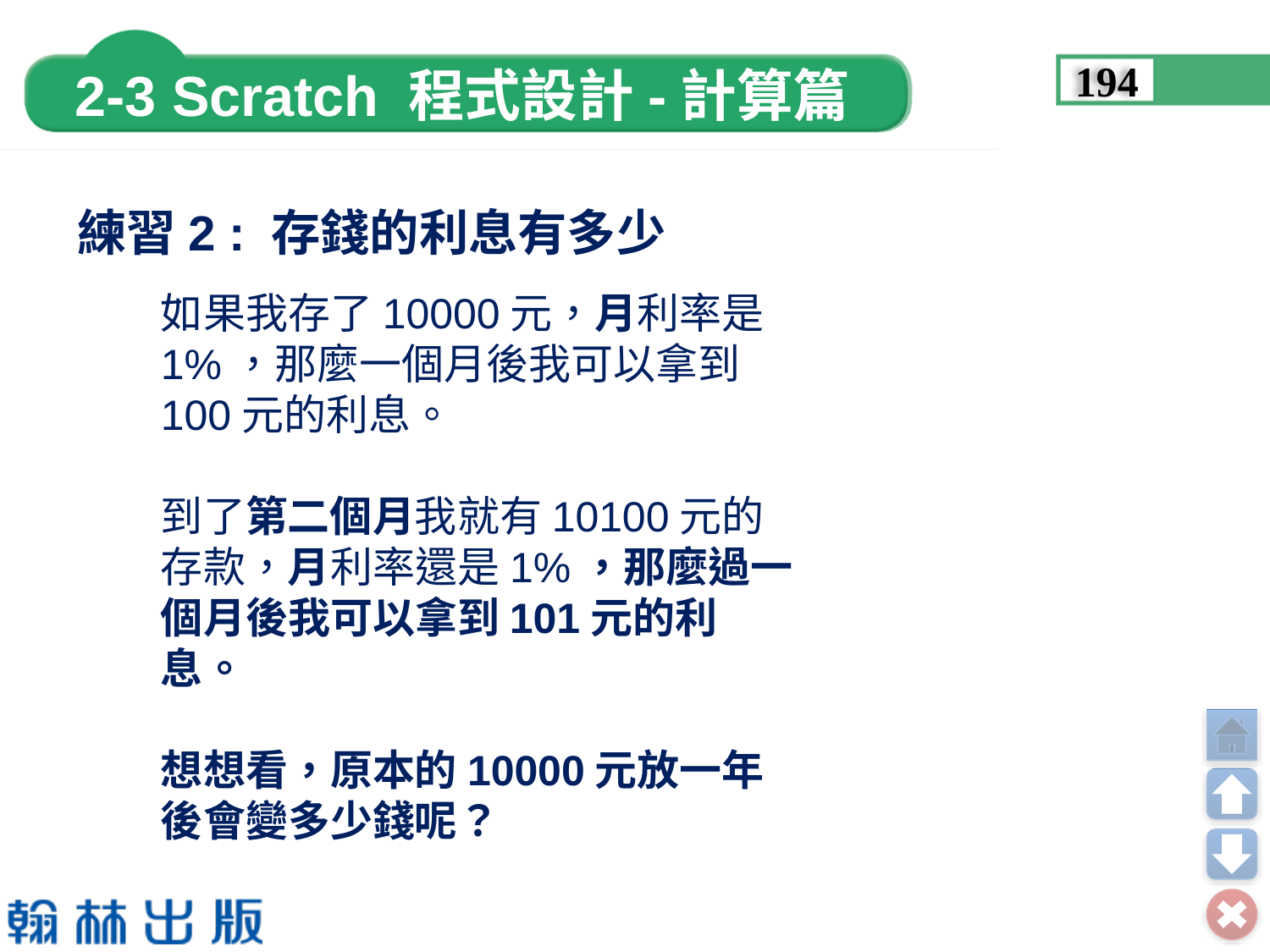

194
練習2 : 存錢的利息有多少

如果我存了10000元，月利率是1%，那麼一個月後我可以拿到100元的利息。

到了第二個月我就有10100元的存款，月利率還是1%，那麼過一個月後我可以拿到101元的利息。

想想看，原本的10000元放一年後會變多少錢呢？